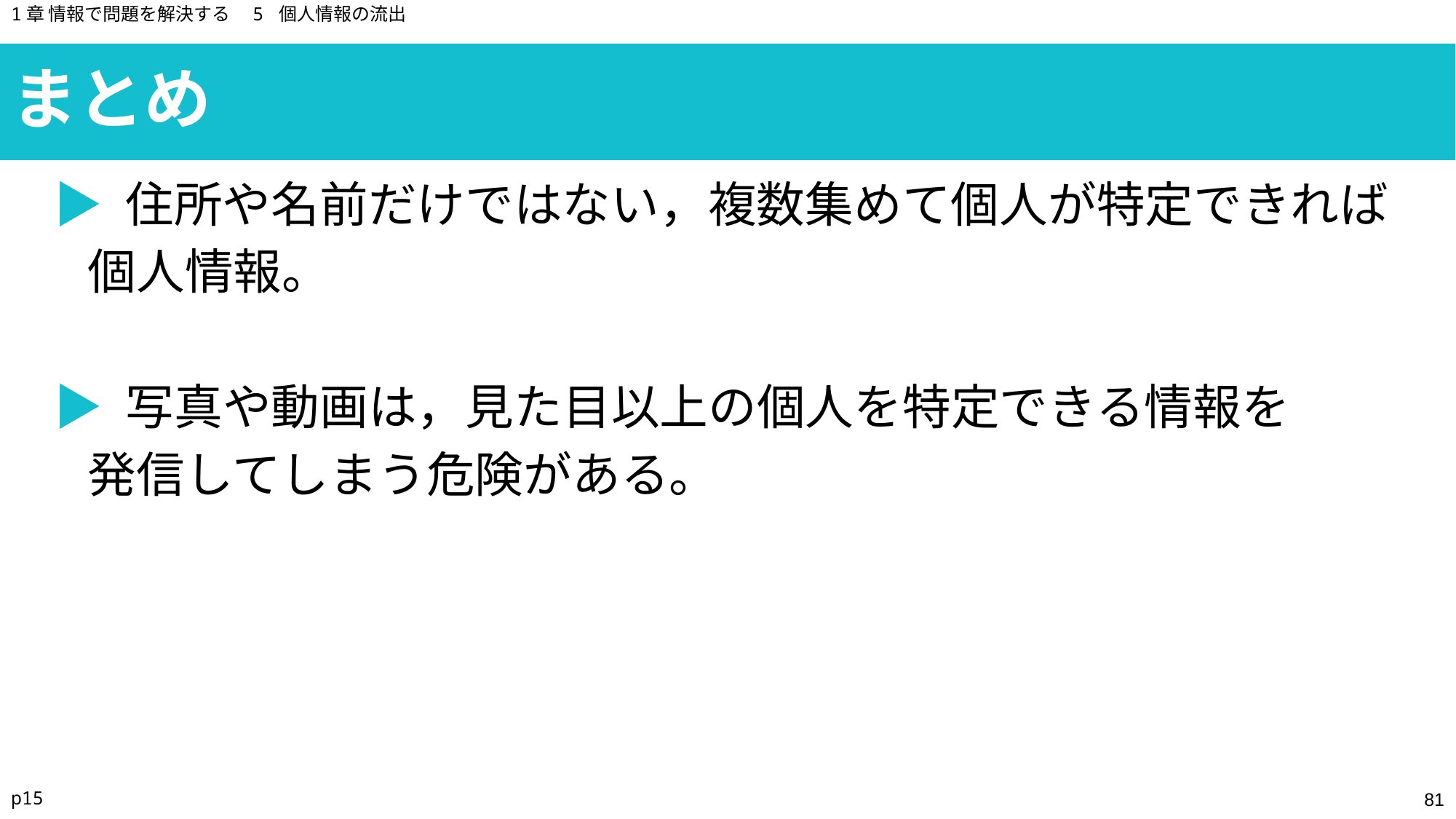

1章 情報で問題を解決する　5 個人情報の流出

まとめ
▶ 住所や名前だけではない，複数集めて個人が特定できれば
  個人情報。

▶ 写真や動画は，見た目以上の個人を特定できる情報を
  発信してしまう危険がある。
p15
81